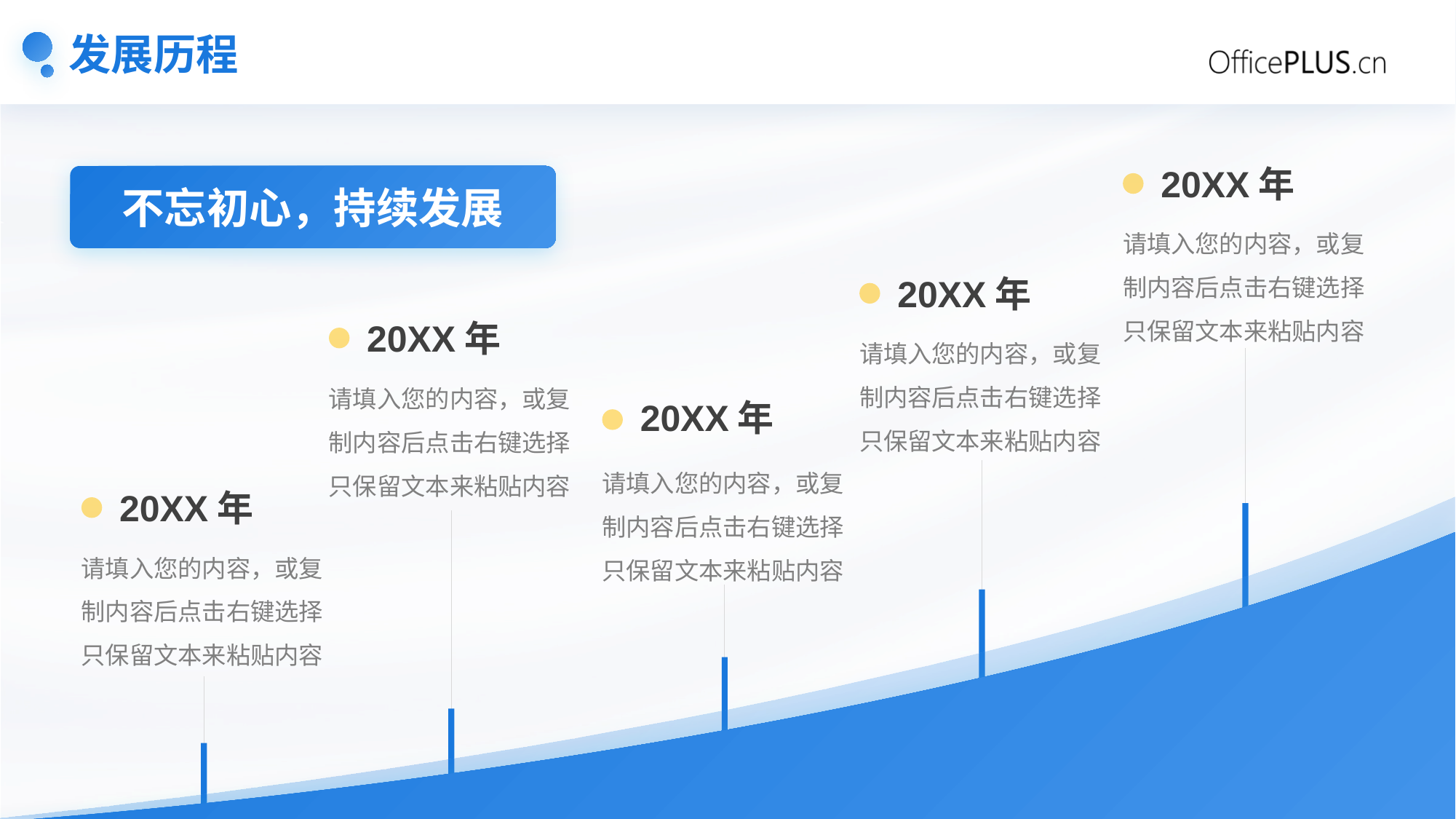

# 发展历程
20XX年

不忘初心，持续发展
请填入您的内容，或复制内容后点击右键选择只保留文本来粘贴内容
20XX年

20XX年

请填入您的内容，或复制内容后点击右键选择只保留文本来粘贴内容

请填入您的内容，或复制内容后点击右键选择只保留文本来粘贴内容
20XX年

请填入您的内容，或复制内容后点击右键选择只保留文本来粘贴内容

20XX年

请填入您的内容，或复制内容后点击右键选择只保留文本来粘贴内容